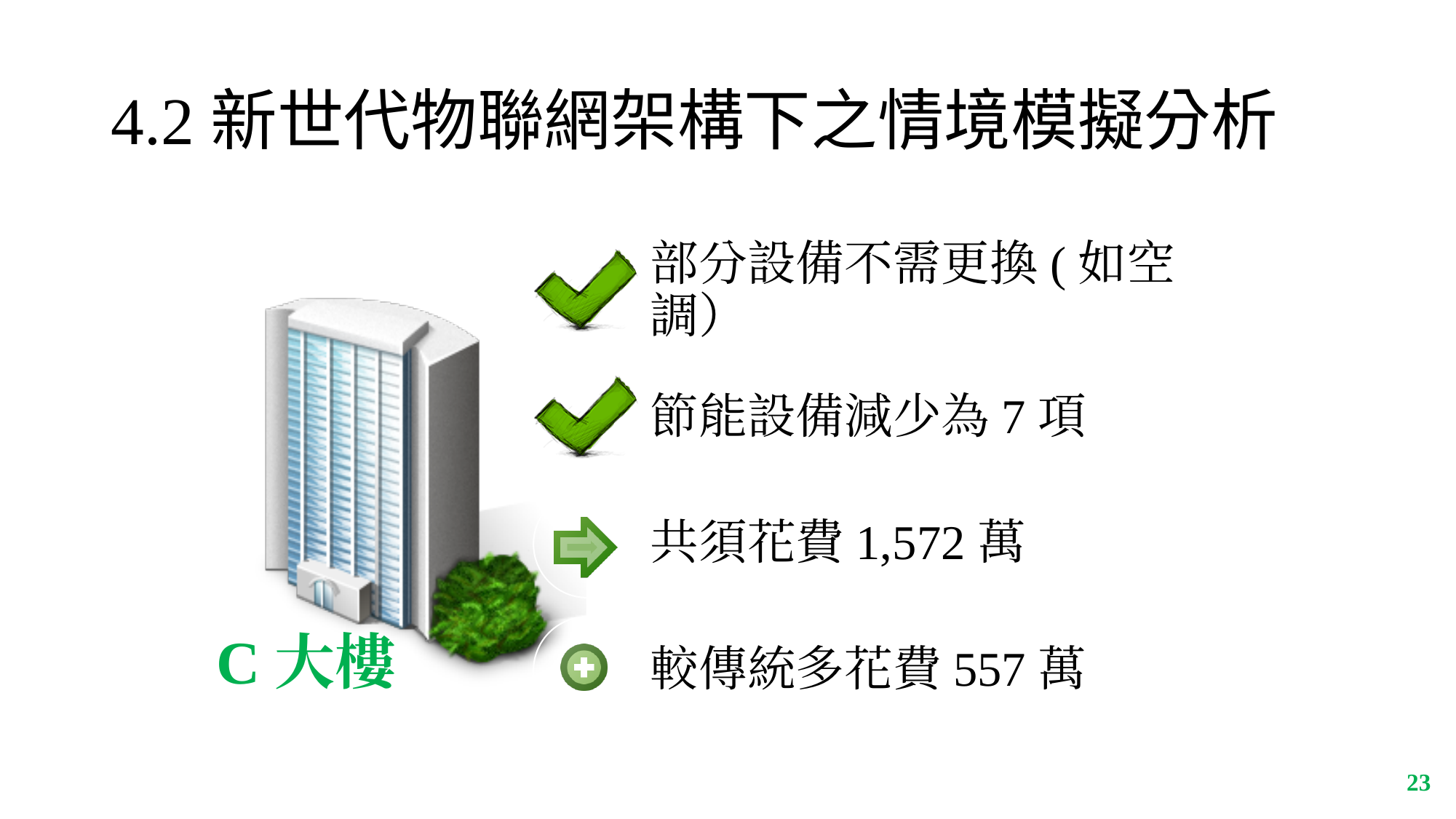

# 4.2新世代物聯網架構下之情境模擬分析

部分設備不需更換(如空調）

節能設備減少為7項

C大樓

共須花費1,572萬

較傳統多花費557萬
23